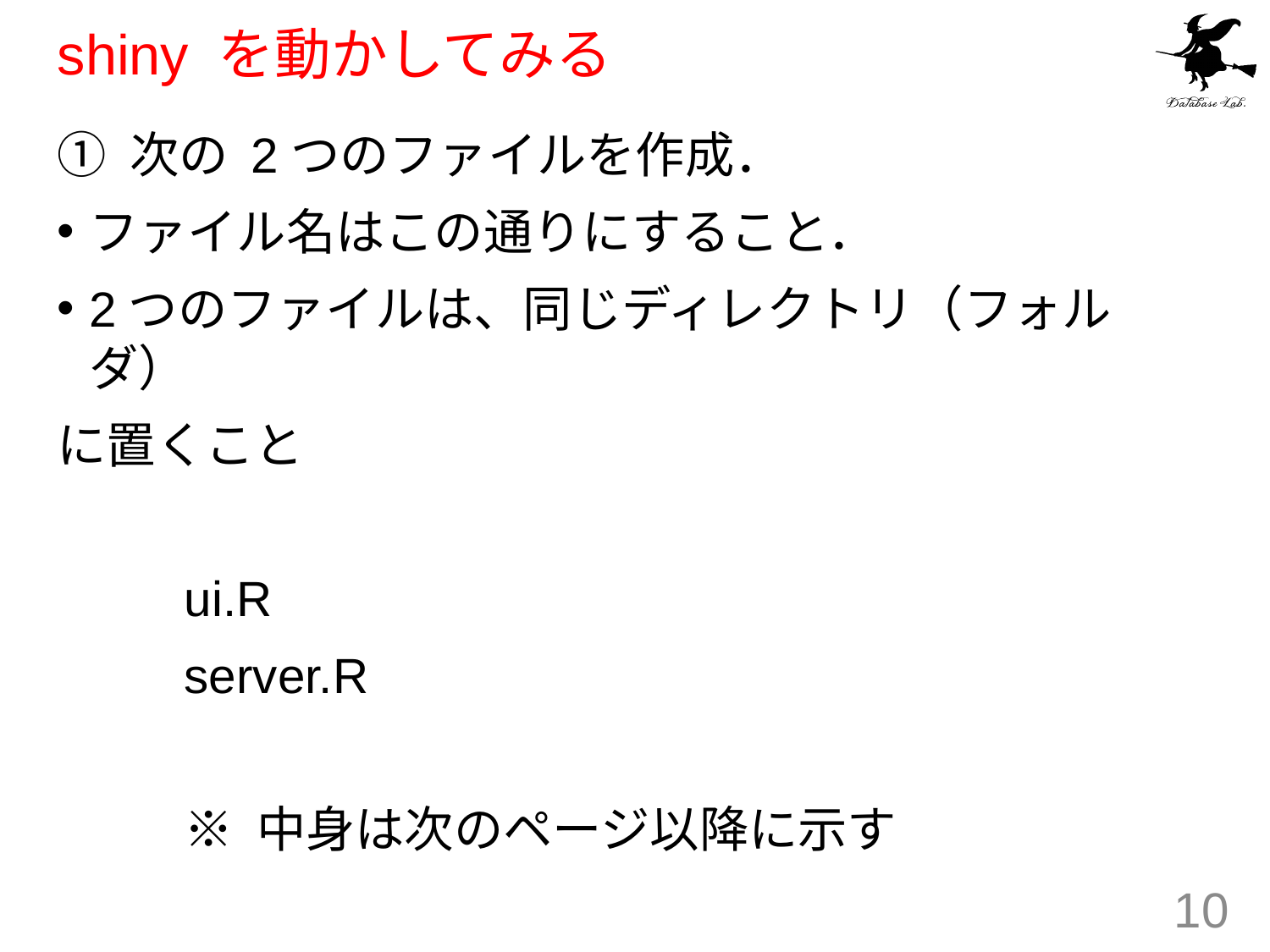

# shiny を動かしてみる
① 次の 2つのファイルを作成．
ファイル名はこの通りにすること．
2つのファイルは、同じディレクトリ（フォルダ）
に置くこと

	ui.R
	server.R

	※ 中身は次のページ以降に示す
10